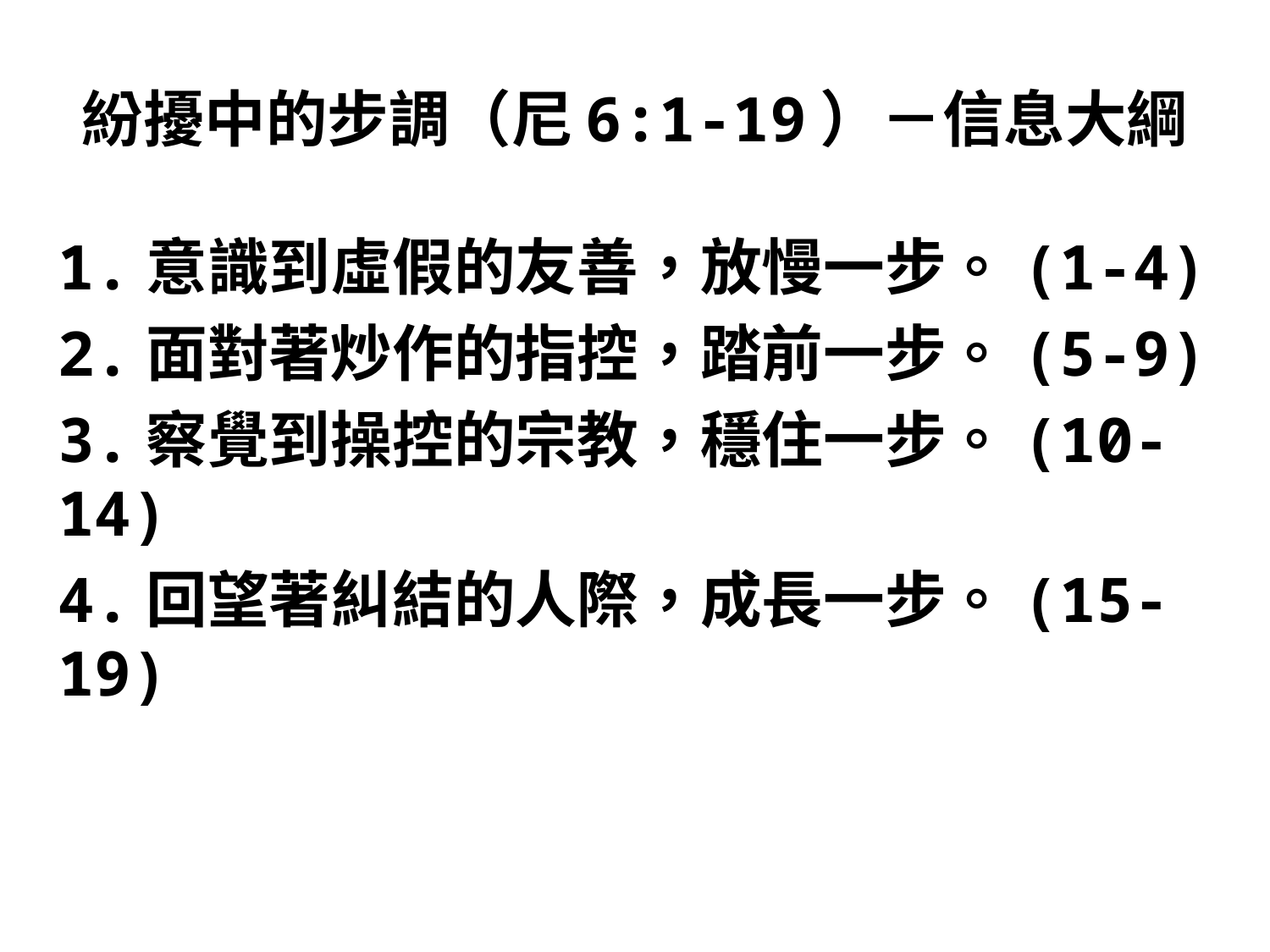

# 紛擾中的步調（尼6:1-19）－信息大綱
1.意識到虛假的友善，放慢一步。(1-4)
2.面對著炒作的指控，踏前一步。(5-9)
3.察覺到操控的宗教，穩住一步。(10-14)
4.回望著糾結的人際，成長一步。(15-19)